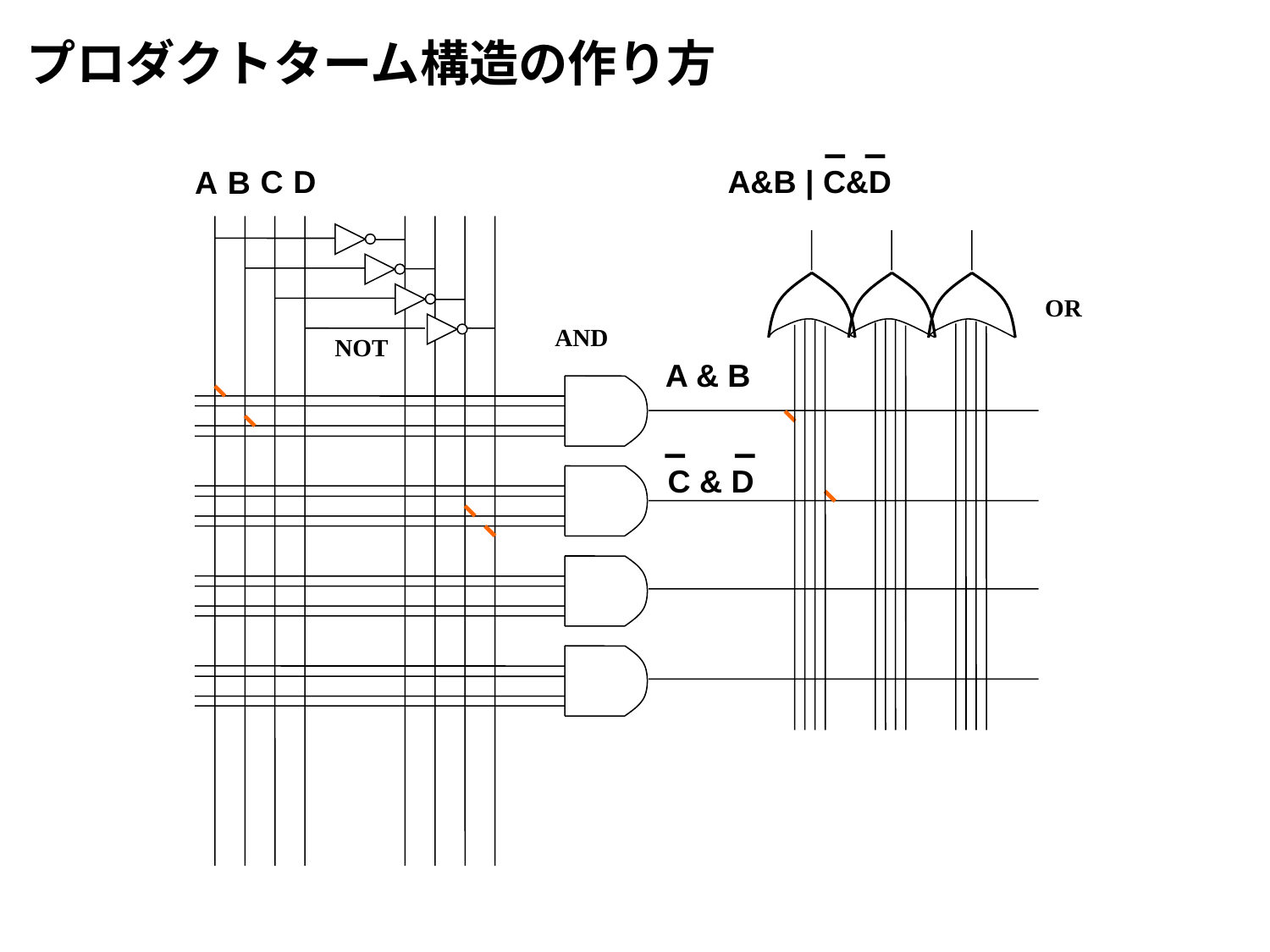

プロダクトターム構造の作り方
C
D
A&B | C&D

A
B

OR

AND
NOT
A & B

C & D